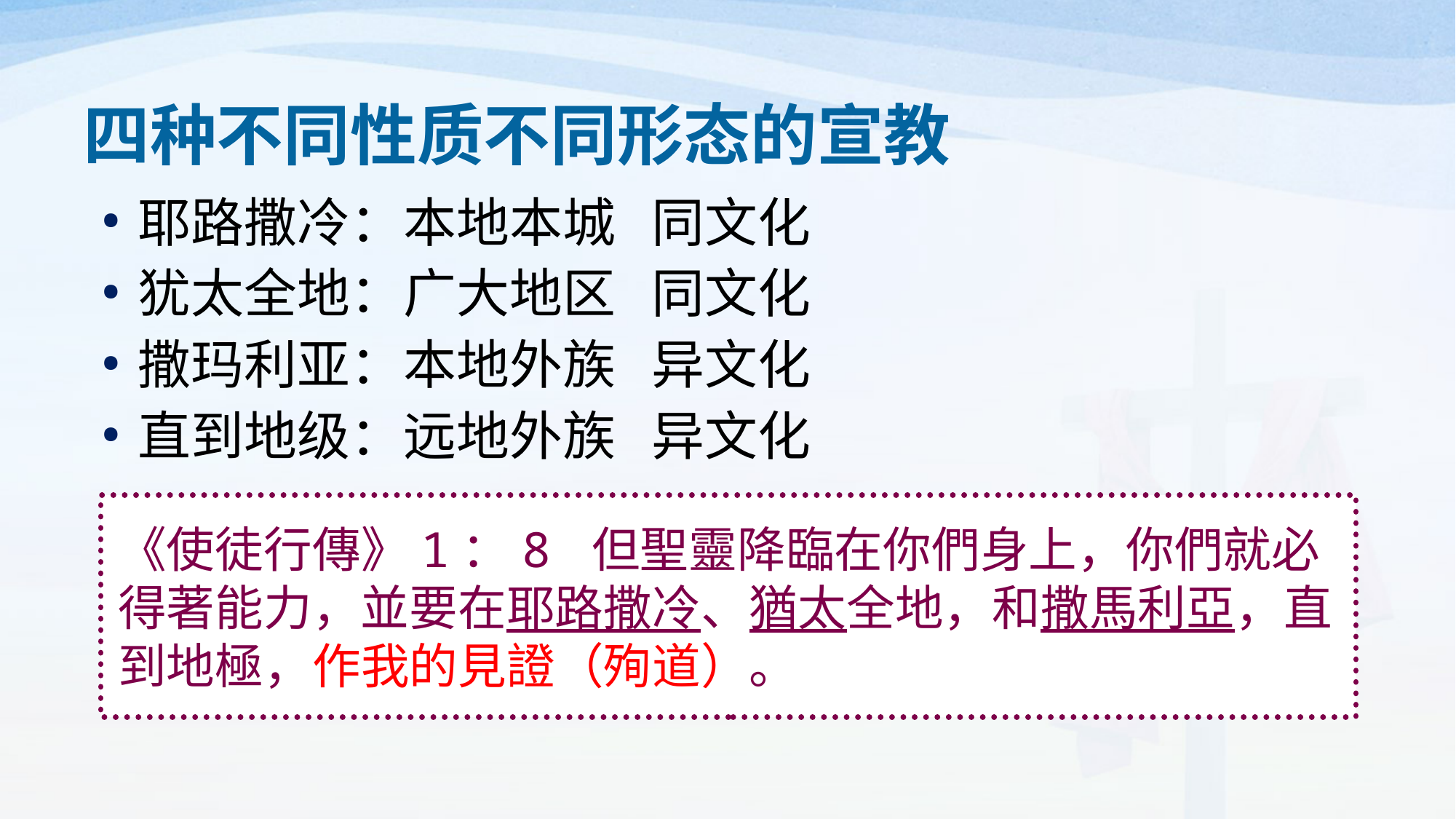

四种不同性质不同形态的宣教

耶路撒冷：本地本城   同文化
犹太全地：广大地区   同文化
撒玛利亚：本地外族   异文化
直到地级：远地外族   异文化

《使徒行傳》1：8 但聖靈降臨在你們身上，你們就必得著能力，並要在耶路撒冷、猶太全地，和撒馬利亞，直到地極，作我的見證（殉道）。